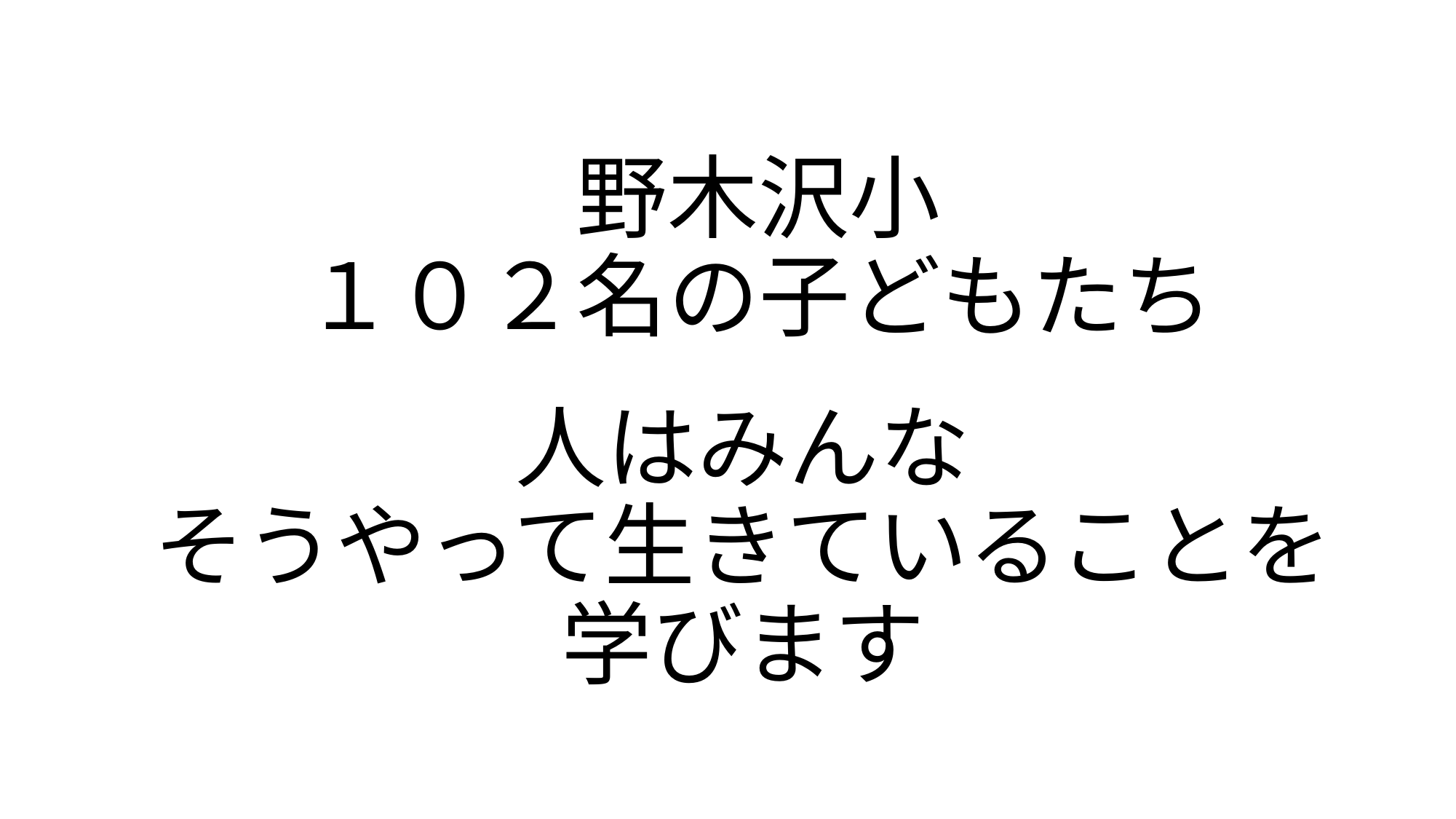

# 野木沢小 １０２名の子どもたち
人はみんな
そうやって生きていることを
学びます